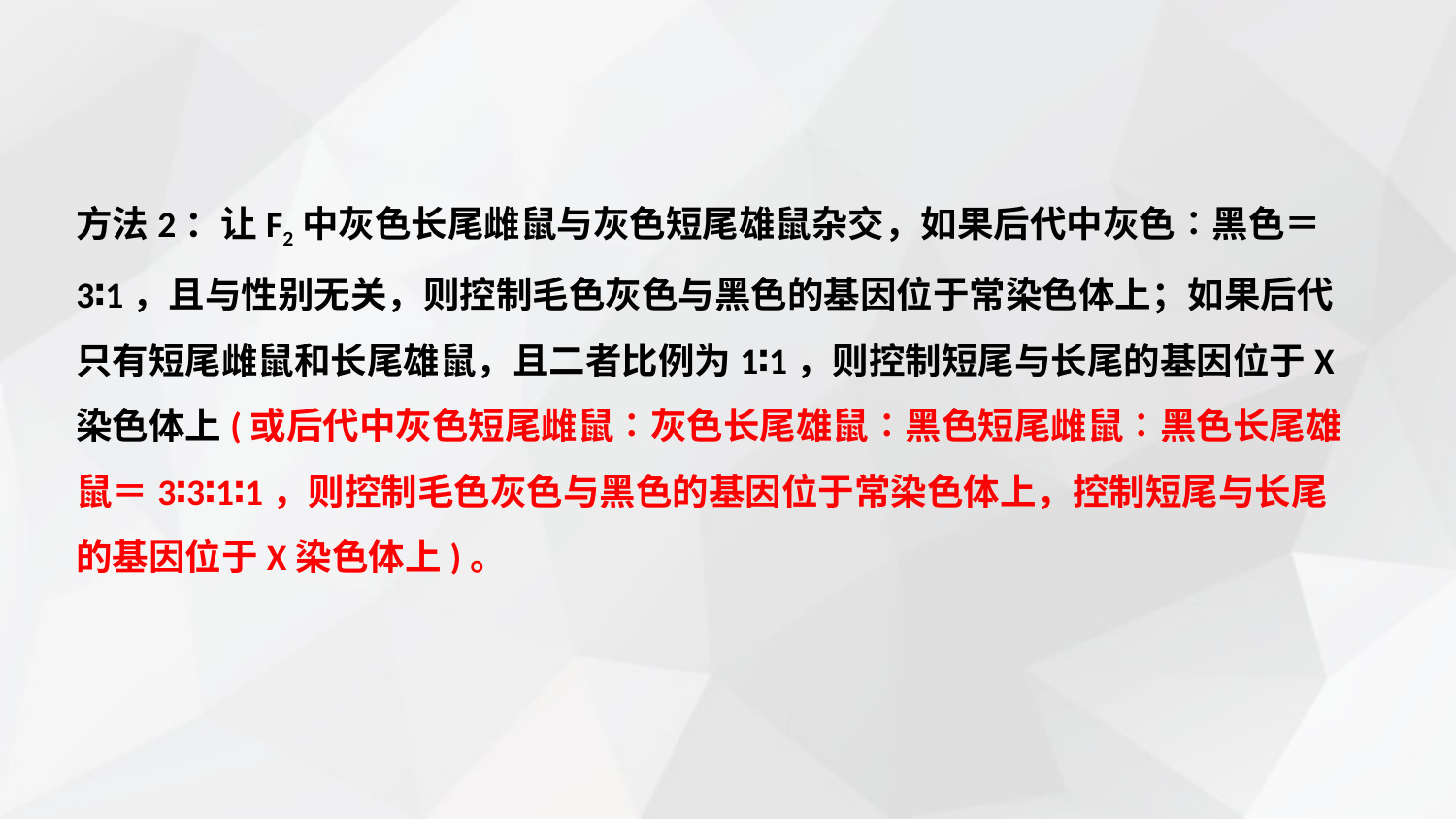

方法2：让F2中灰色长尾雌鼠与灰色短尾雄鼠杂交，如果后代中灰色∶黑色＝3∶1，且与性别无关，则控制毛色灰色与黑色的基因位于常染色体上；如果后代只有短尾雌鼠和长尾雄鼠，且二者比例为1∶1，则控制短尾与长尾的基因位于X染色体上(或后代中灰色短尾雌鼠∶灰色长尾雄鼠∶黑色短尾雌鼠∶黑色长尾雄鼠＝3∶3∶1∶1，则控制毛色灰色与黑色的基因位于常染色体上，控制短尾与长尾的基因位于X染色体上)。